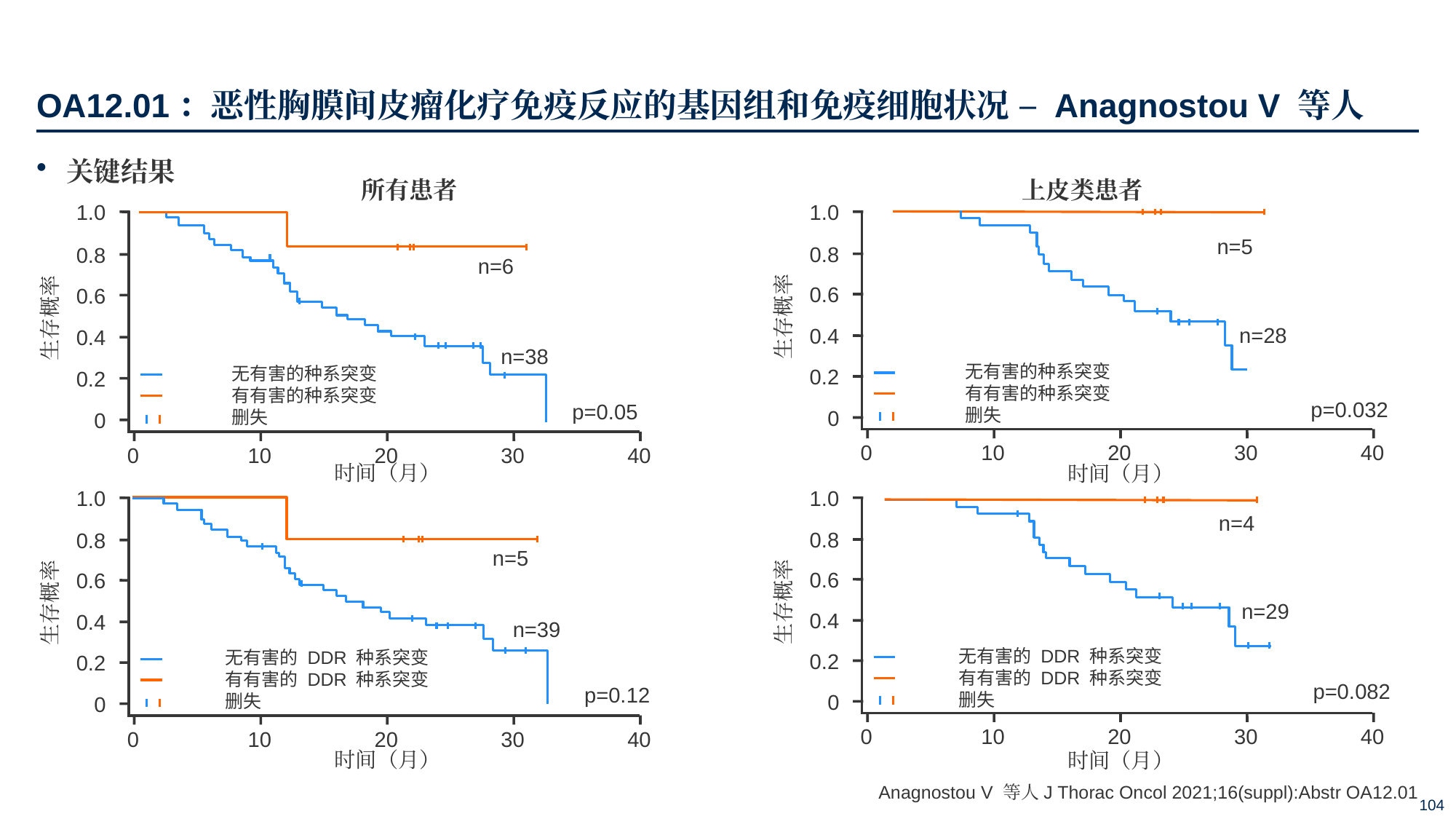

# OA12.01：恶性胸膜间皮瘤化疗免疫反应的基因组和免疫细胞状况 – Anagnostou V 等人
关键结果
所有患者
上皮类患者
1.0

0.8

0.6

生存概率
0.4

无有害的种系突变
有有害的种系突变
删失
0.2

0

0
10
20
30
40
时间（月）

n=6

n=38

p=0.05
1.0

0.8

0.6

生存概率
0.4

无有害的种系突变
有有害的种系突变
删失
0.2

0

0
10
20
30
40
时间（月）

n=5
n=28
p=0.032
1.0

0.8

0.6

生存概率
0.4

无有害的 DDR 种系突变
有有害的 DDR 种系突变
删失
0.2

0

0
10
20
30
40
时间（月）

n=5
n=39
p=0.12
1.0

0.8

0.6

生存概率
0.4

无有害的 DDR 种系突变
有有害的 DDR 种系突变
删失
0.2

0

0
10
20
30
40
时间（月）

n=4
n=29
p=0.082
Anagnostou V 等人J Thorac Oncol 2021;16(suppl):Abstr OA12.01